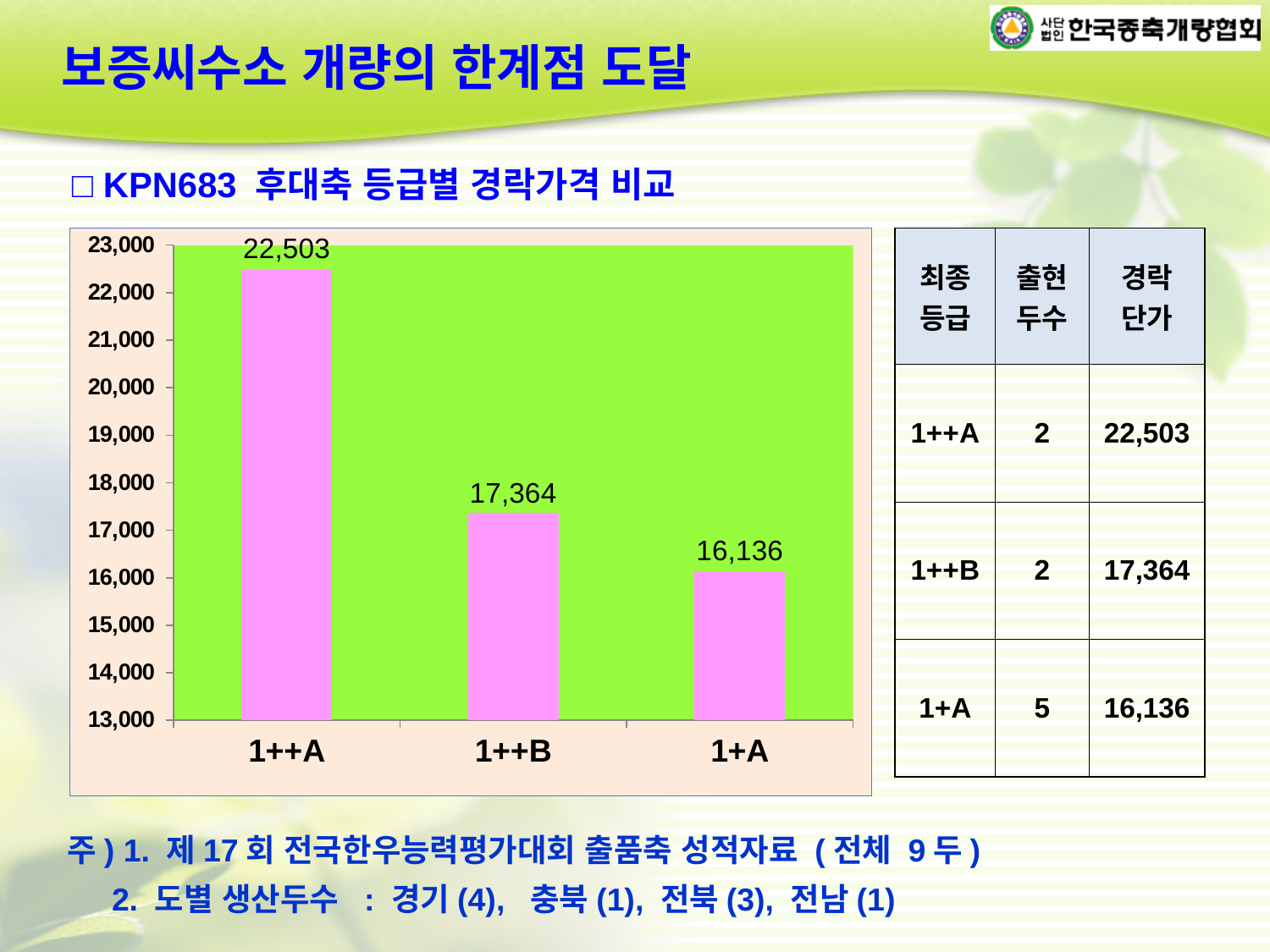

보증씨수소 개량의 한계점 도달
□ KPN683 후대축 등급별 경락가격 비교
| 최종 등급 | 출현 두수 | 경락 단가 |
| --- | --- | --- |
| 1++A | 2 | 22,503 |
| 1++B | 2 | 17,364 |
| 1+A | 5 | 16,136 |

### Chart

| Category | 경락  |
|---|---|
| 1++A | 22503.0 |
| 1++B | 17364.0 |
| 1+A | 16136.0 |
주) 1. 제17회 전국한우능력평가대회 출품축 성적자료 (전체 9두)
     2. 도별 생산두수  : 경기(4),  충북(1), 전북(3), 전남(1)